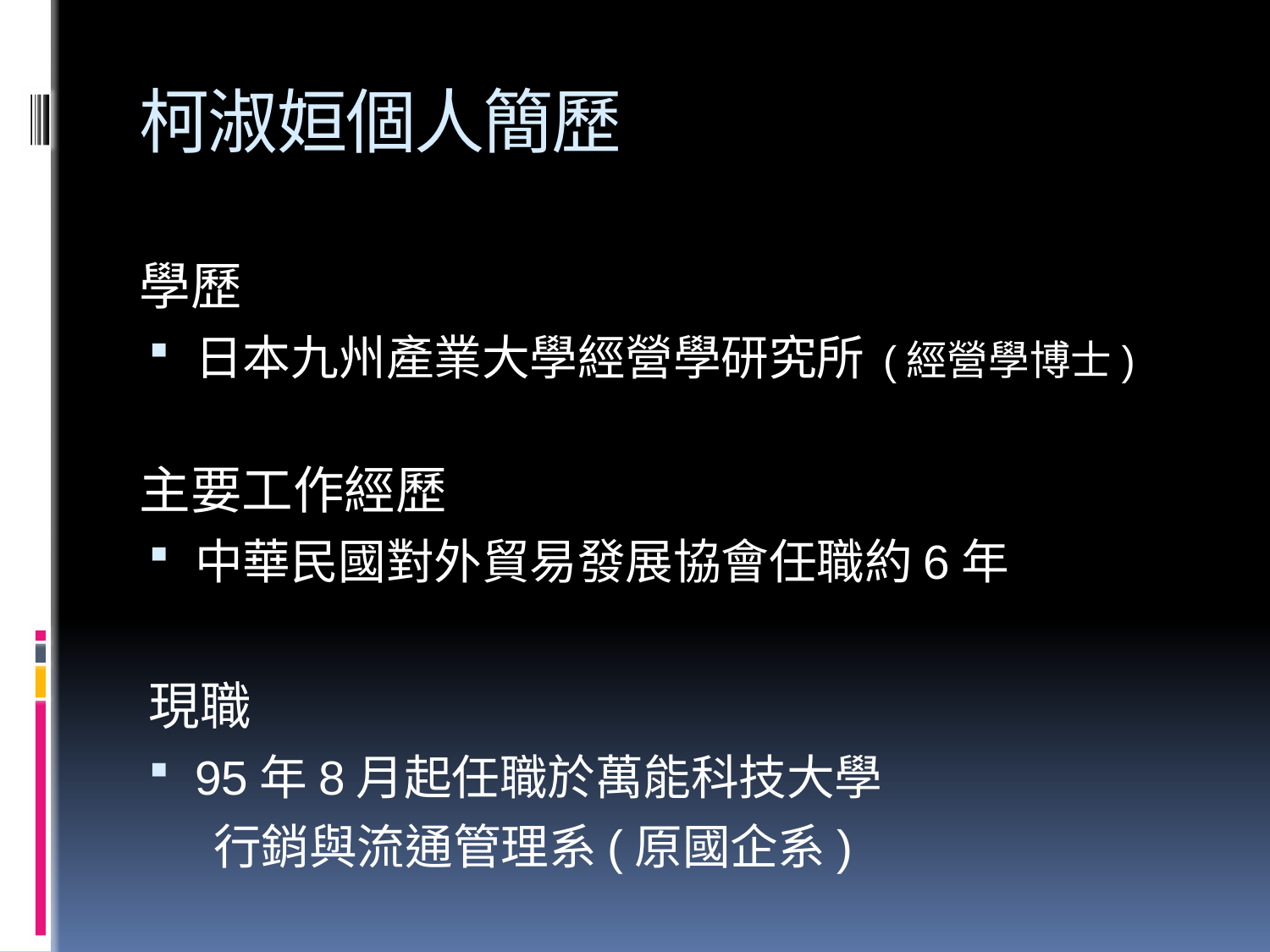

# 柯淑姮個人簡歷
學歷
日本九州產業大學經營學研究所 (經營學博士)

主要工作經歷
中華民國對外貿易發展協會任職約6年

現職
95年8月起任職於萬能科技大學
     行銷與流通管理系(原國企系)